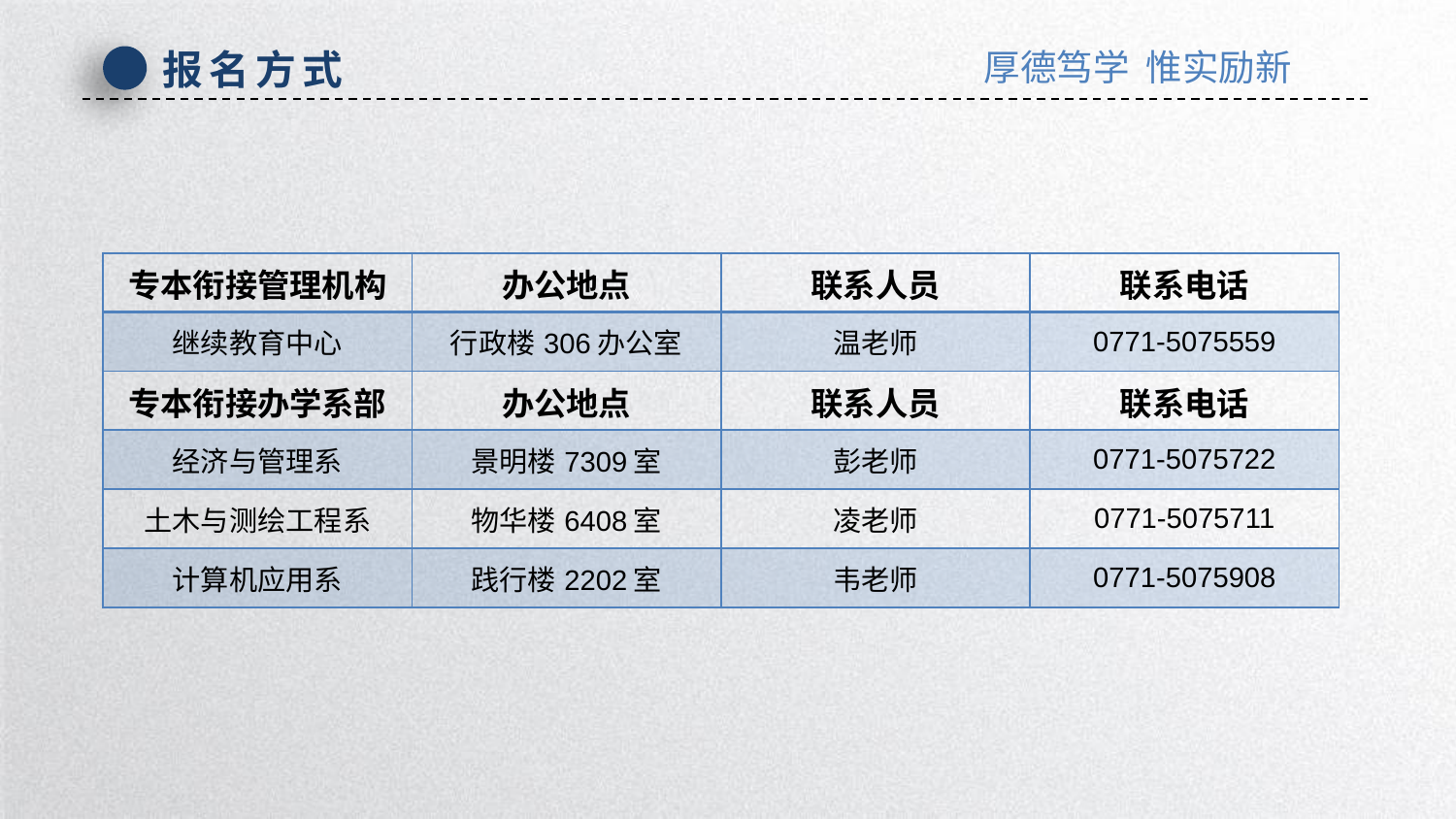

报名方式
厚德笃学  惟实励新

| 专本衔接管理机构 | 办公地点 | 联系人员 | 联系电话 |
| --- | --- | --- | --- |
| 继续教育中心 | 行政楼306办公室 | 温老师 | 0771-5075559 |
| 专本衔接办学系部 | 办公地点 | 联系人员 | 联系电话 |
| 经济与管理系 | 景明楼7309室 | 彭老师 | 0771-5075722 |
| 土木与测绘工程系 | 物华楼6408室 | 凌老师 | 0771-5075711 |
| 计算机应用系 | 践行楼2202室 | 韦老师 | 0771-5075908 |
延时符